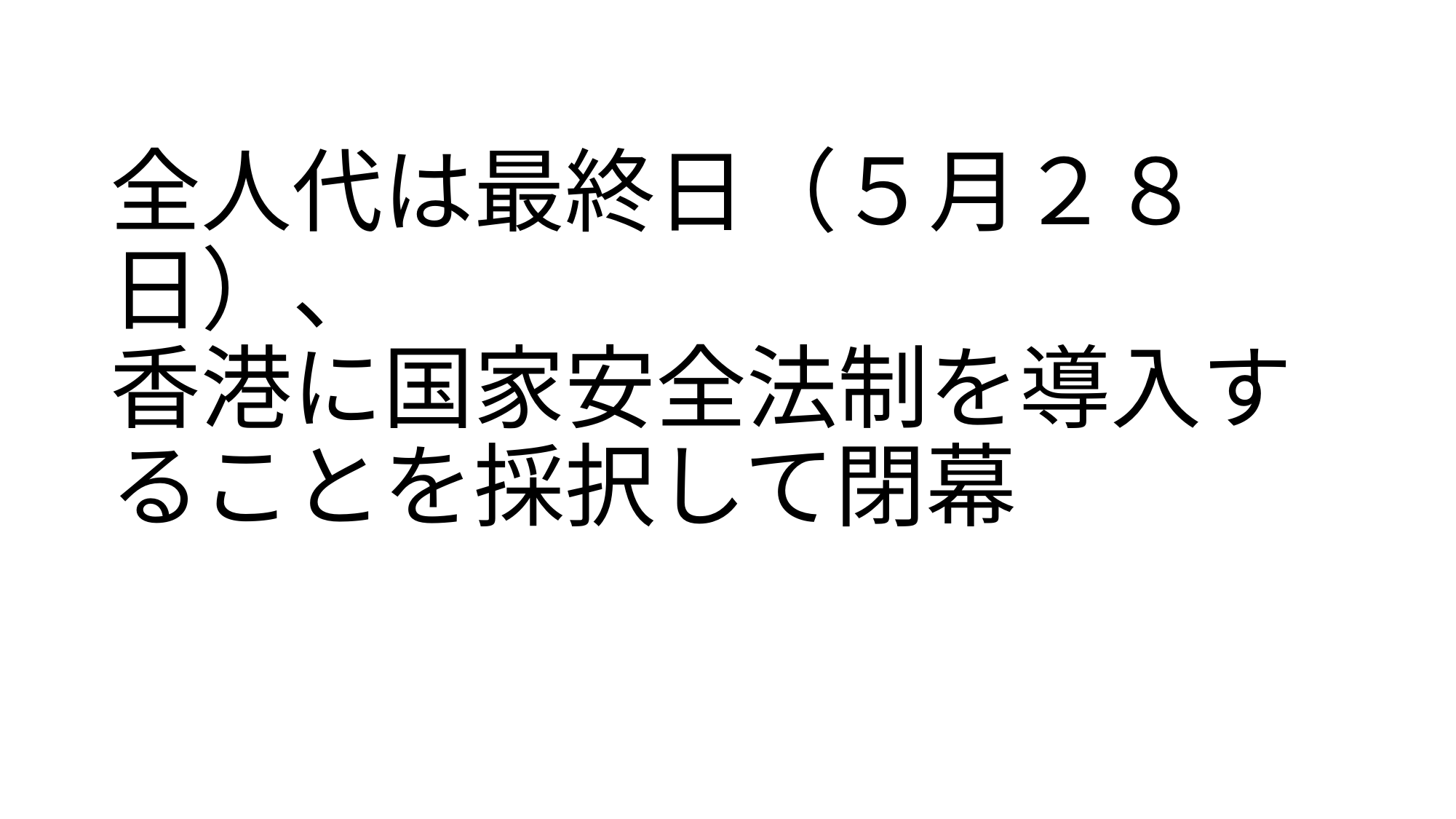

# 全人代は最終日（５月２８日）、 香港に国家安全法制を導入することを採択して閉幕